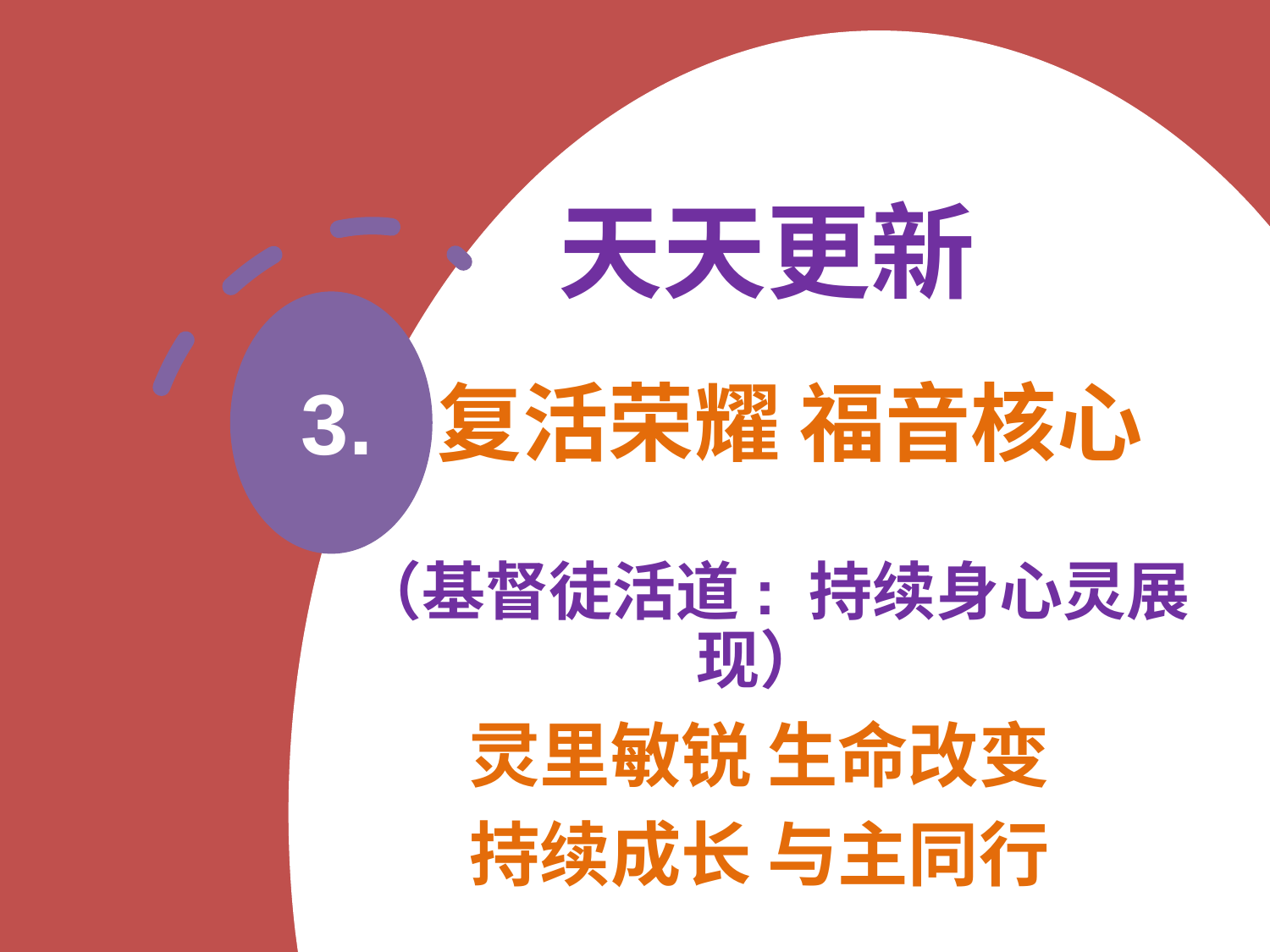

# 天天更新 3.  复活荣耀 福音核心

 （基督徒活道: 持续身心灵展现）
灵里敏锐 生命改变
持续成长 与主同行